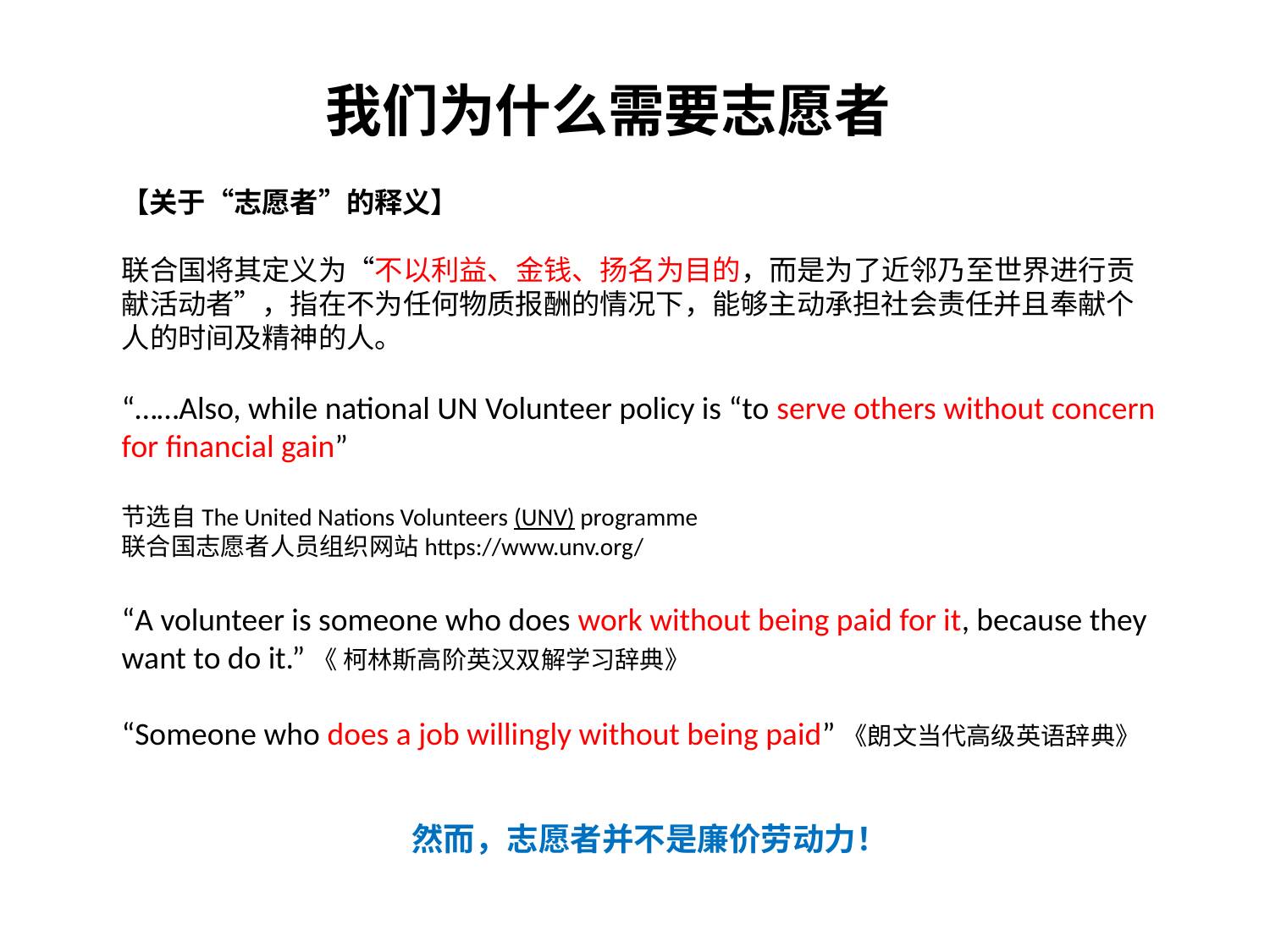

# 我们为什么需要志愿者
【关于“志愿者”的释义】

联合国将其定义为“不以利益、金钱、扬名为目的，而是为了近邻乃至世界进行贡献活动者”，指在不为任何物质报酬的情况下，能够主动承担社会责任并且奉献个人的时间及精神的人。

“……Also, while national UN Volunteer policy is “to serve others without concern for financial gain”

节选自The United Nations Volunteers (UNV) programme 联合国志愿者人员组织网站https://www.unv.org/

“A volunteer is someone who does work without being paid for it, because they want to do it.”《 柯林斯高阶英汉双解学习辞典》

“Someone who does a job willingly without being paid”《朗文当代高级英语辞典》

然而，志愿者并不是廉价劳动力！